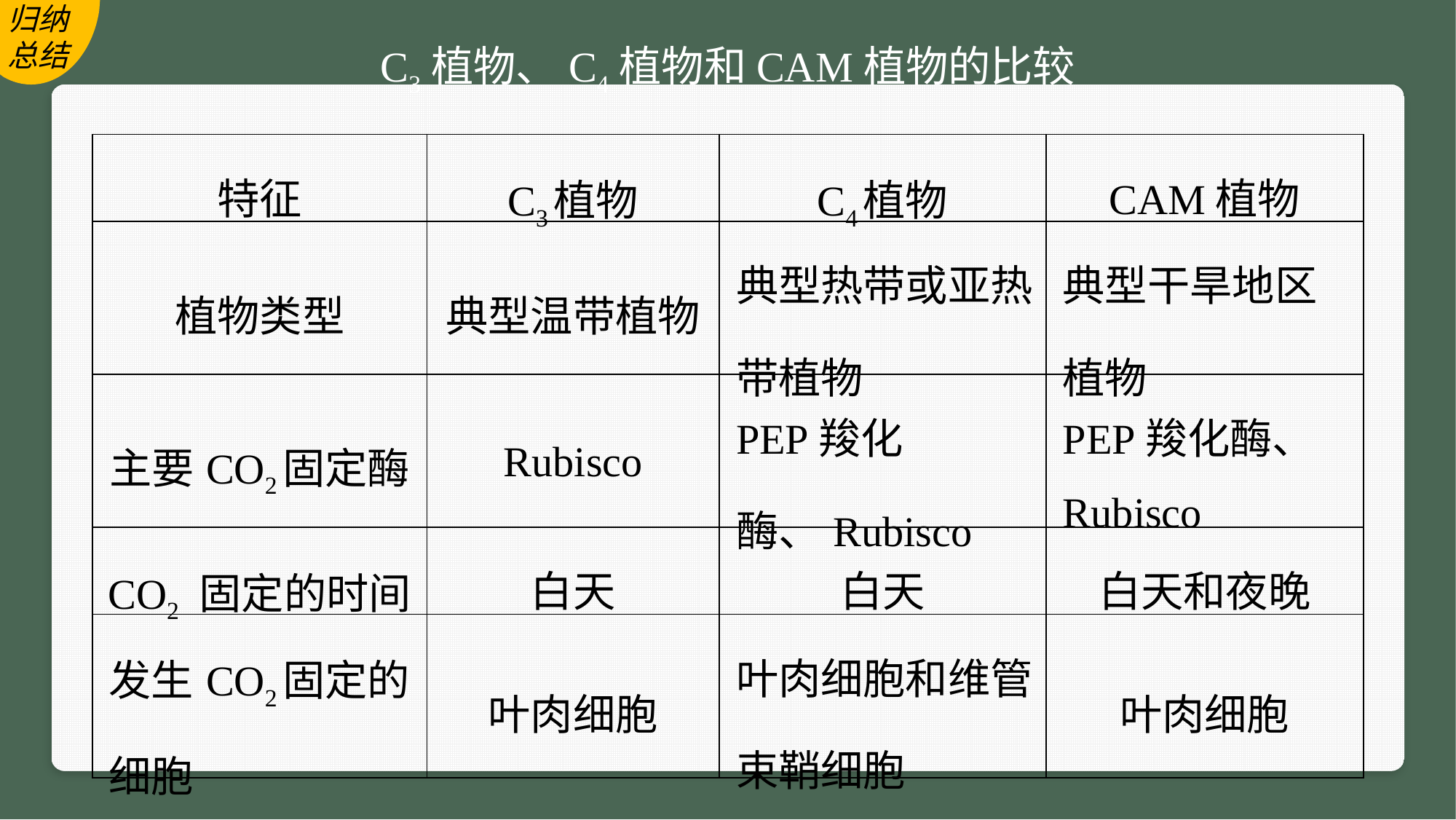

归纳总结
C3植物、C4植物和CAM植物的比较

| 特征 | C3植物 | C4植物 | CAM植物 |
| --- | --- | --- | --- |
| 植物类型 | 典型温带植物 | 典型热带或亚热带植物 | 典型干旱地区植物 |
| 主要CO2固定酶 | Rubisco | PEP羧化酶、Rubisco | PEP羧化酶、 Rubisco |
| CO2 固定的时间 | 白天 | 白天 | 白天和夜晚 |
| 发生CO2固定的细胞 | 叶肉细胞 | 叶肉细胞和维管束鞘细胞 | 叶肉细胞 |